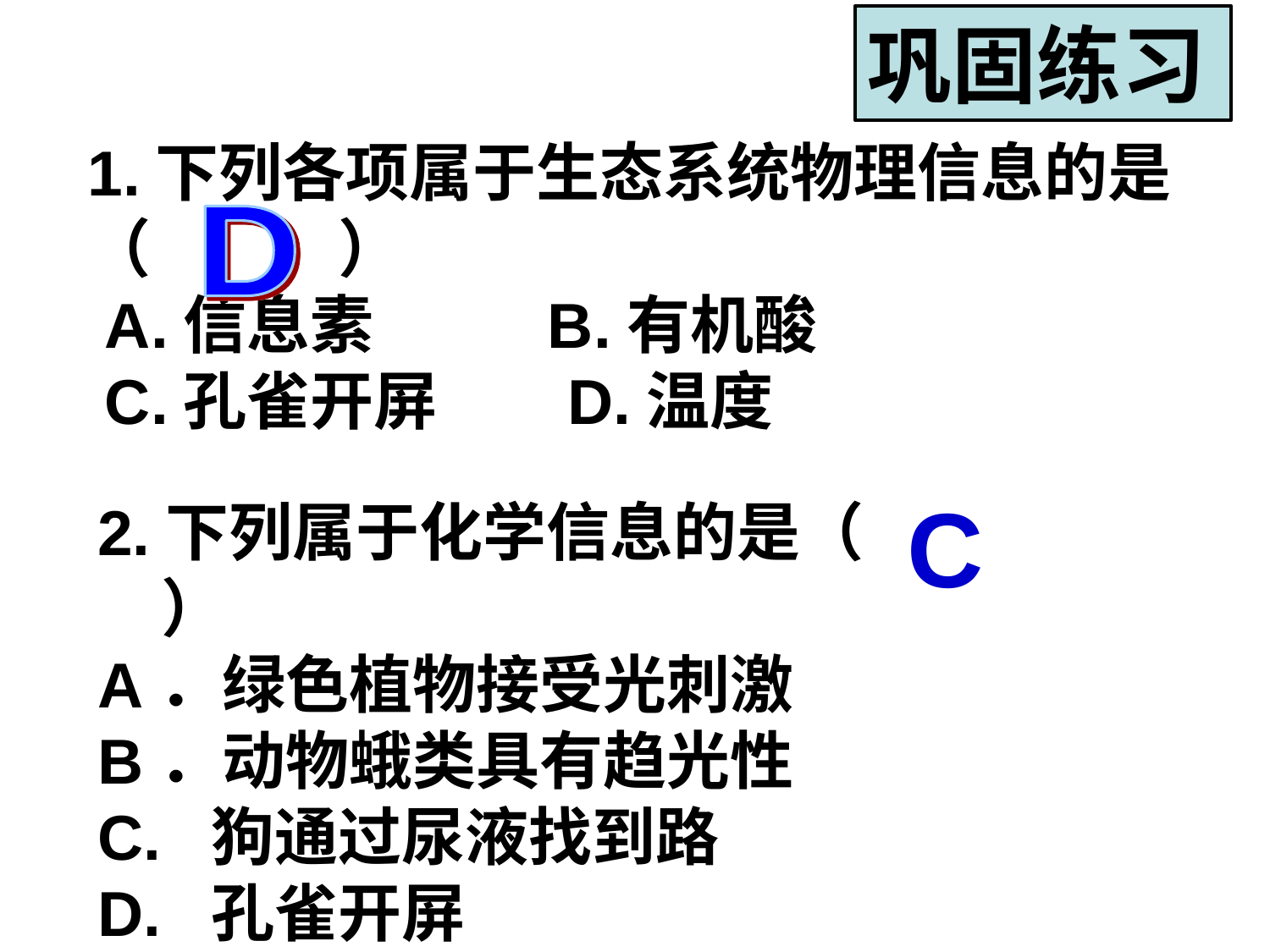

巩固练习
1.下列各项属于生态系统物理信息的是（             ）
 A.信息素           B.有机酸
 C.孔雀开屏        D.温度
D
C
2.下列属于化学信息的是（  　　）
A．绿色植物接受光刺激
B．动物蛾类具有趋光性
C.  狗通过尿液找到路
D.  孔雀开屏